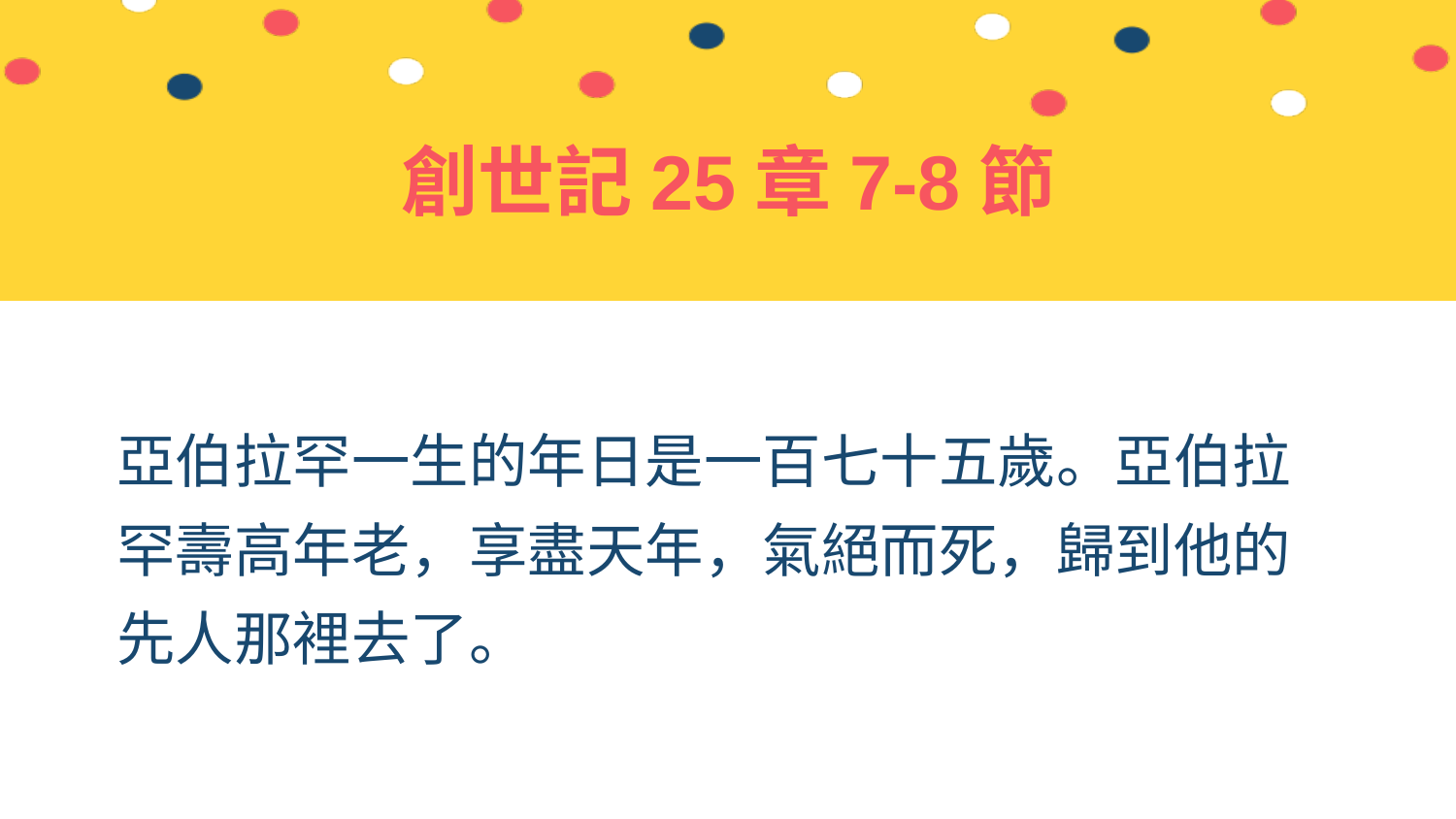

創世記25章7-8節
亞伯拉罕一生的年日是一百七十五歲。亞伯拉罕壽高年老，享盡天年，氣絕而死，歸到他的先人那裡去了。